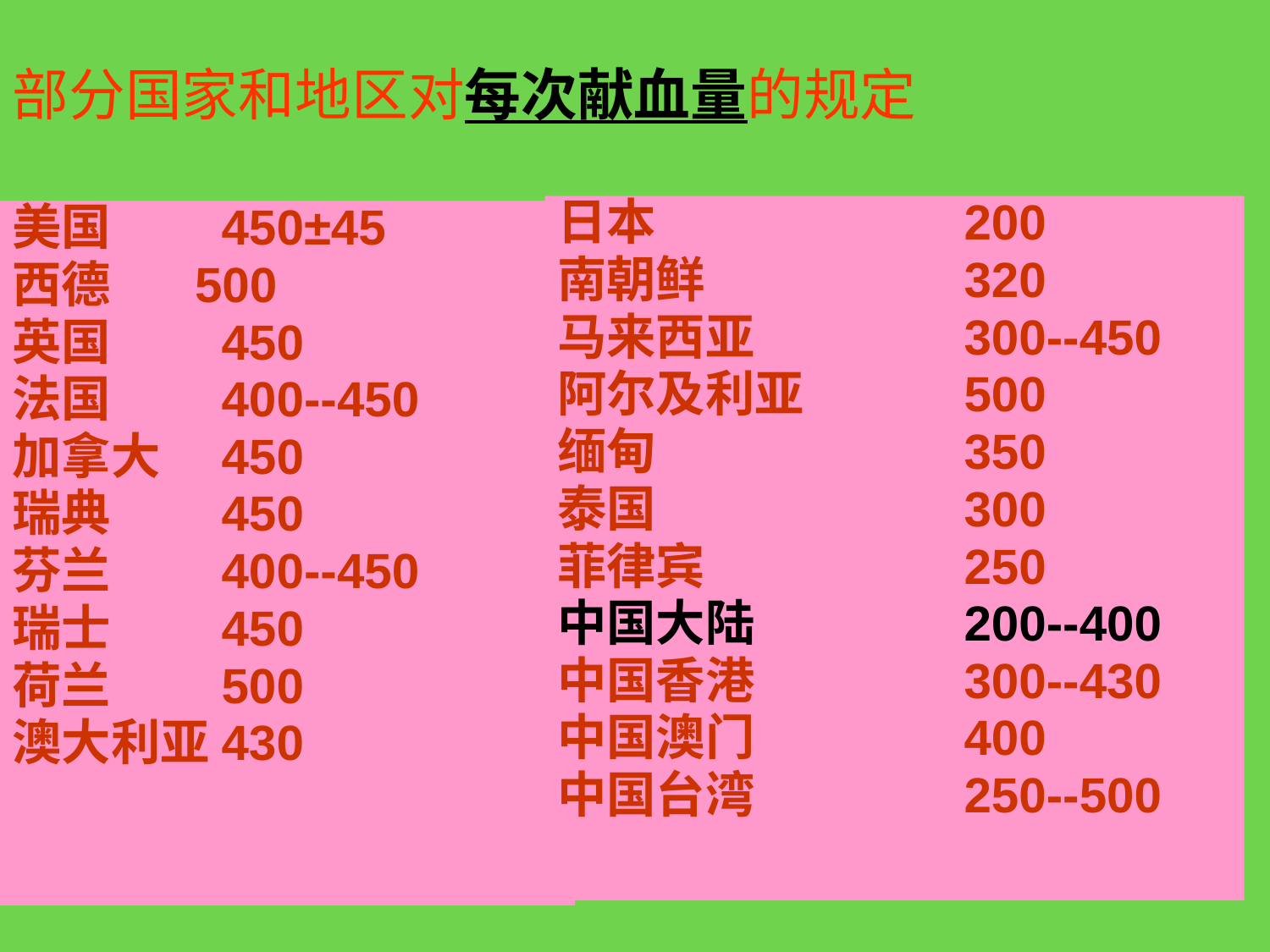

部分国家和地区对每次献血量的规定
日本　　　　　　200
南朝鲜　　　　　320
马来西亚　　　　300--450
阿尔及利亚　　　500
缅甸　　　　　　350
泰国　　　　　　300
菲律宾　　　　　250
中国大陆　　　　200--400
中国香港　　　　300--430
中国澳门　　　　400
中国台湾　　　　250--500
美国　　450±45
西德　  500
英国　　450
法国　　400--450
加拿大　450
瑞典　　450
芬兰　　400--450
瑞士　　450
荷兰　　500
澳大利亚430